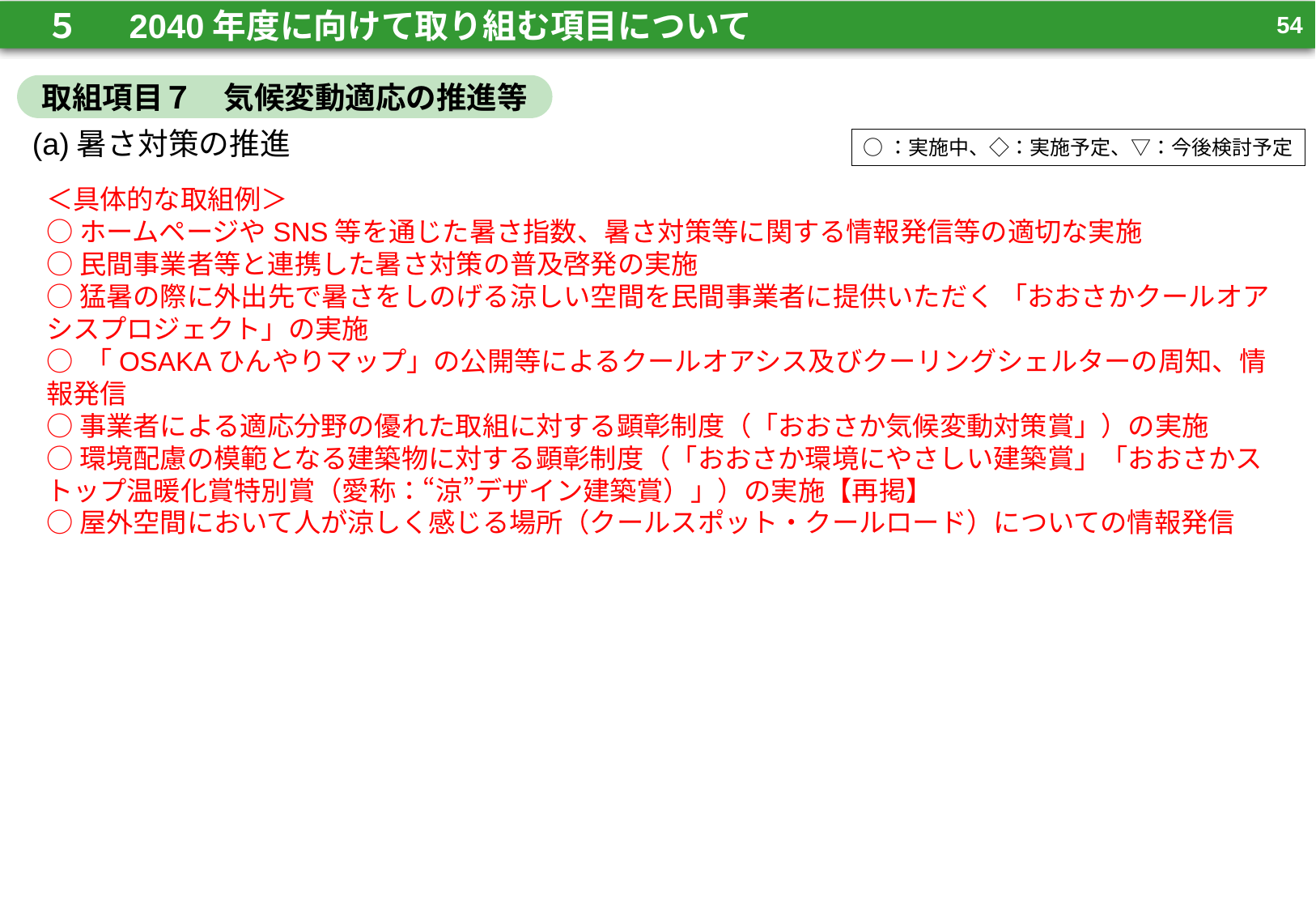

54
　５　 2040年度に向けて取り組む項目について
54
取組項目７　気候変動適応の推進等
(a)暑さ対策の推進
○：実施中、◇：実施予定、▽：今後検討予定
＜具体的な取組例＞
○ホームページやSNS等を通じた暑さ指数、暑さ対策等に関する情報発信等の適切な実施
○民間事業者等と連携した暑さ対策の普及啓発の実施
○猛暑の際に外出先で暑さをしのげる涼しい空間を民間事業者に提供いただく 「おおさかクールオアシスプロジェクト」の実施
○ 「OSAKAひんやりマップ」の公開等によるクールオアシス及びクーリングシェルターの周知、情報発信
○事業者による適応分野の優れた取組に対する顕彰制度（「おおさか気候変動対策賞」）の実施
○環境配慮の模範となる建築物に対する顕彰制度（「おおさか環境にやさしい建築賞」「おおさかストップ温暖化賞特別賞（愛称：“涼”デザイン建築賞）」）の実施【再掲】
○屋外空間において人が涼しく感じる場所（クールスポット・クールロード）についての情報発信